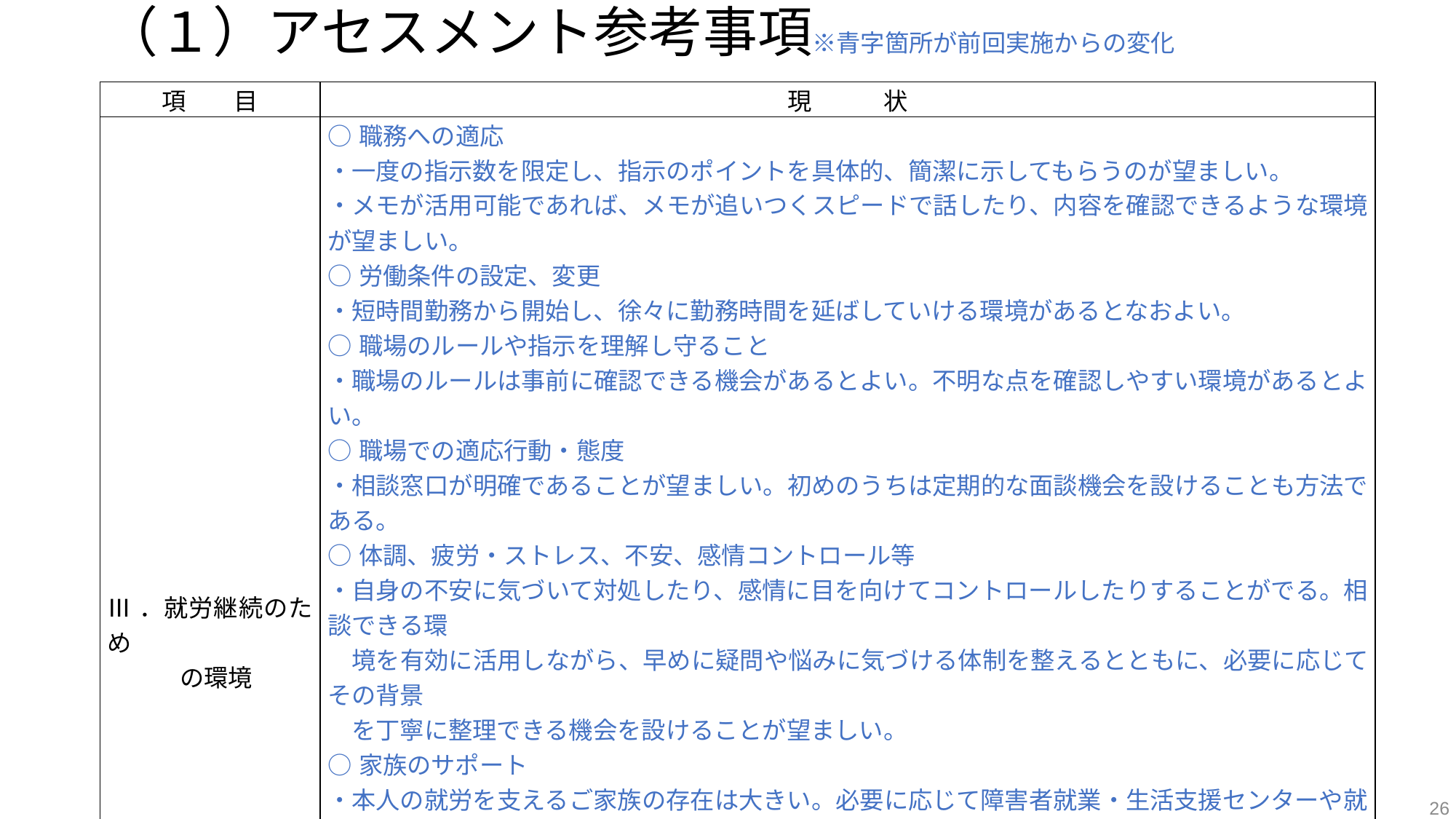

# （１）アセスメント参考事項※青字箇所が前回実施からの変化
| 項　　目 | 現　　　状 |
| --- | --- |
| Ⅲ．就労継続のため 　　　の環境 | ○職務への適応 ・一度の指示数を限定し、指示のポイントを具体的、簡潔に示してもらうのが望ましい。 ・メモが活用可能であれば、メモが追いつくスピードで話したり、内容を確認できるような環境が望ましい。 ○労働条件の設定、変更 ・短時間勤務から開始し、徐々に勤務時間を延ばしていける環境があるとなおよい。 ○職場のルールや指示を理解し守ること ・職場のルールは事前に確認できる機会があるとよい。不明な点を確認しやすい環境があるとよい。 ○職場での適応行動・態度 ・相談窓口が明確であることが望ましい。初めのうちは定期的な面談機会を設けることも方法である。 ○体調、疲労・ストレス、不安、感情コントロール等 ・自身の不安に気づいて対処したり、感情に目を向けてコントロールしたりすることがでる。相談できる環 　境を有効に活用しながら、早めに疑問や悩みに気づける体制を整えるとともに、必要に応じてその背景 　を丁寧に整理できる機会を設けることが望ましい。 ○家族のサポート ・本人の就労を支えるご家族の存在は大きい。必要に応じて障害者就業・生活支援センターや就労定着 　支援等の利用も検討も有益と思われる。 ○職場の人間関係 ・上司や同僚と一緒に働く中で、疑問や思い通りにいかない時の気持ちの整理が必要になるかもしれな 　いので、相談機会を活用しながら、本人の気持ちや対応について確認していける環境が望ましい。 ・上司や同僚が異動になる際には、後任の担当者を選任し、本人の状態や支援体制について引継ぎを行 　うことが望ましい。 |
26